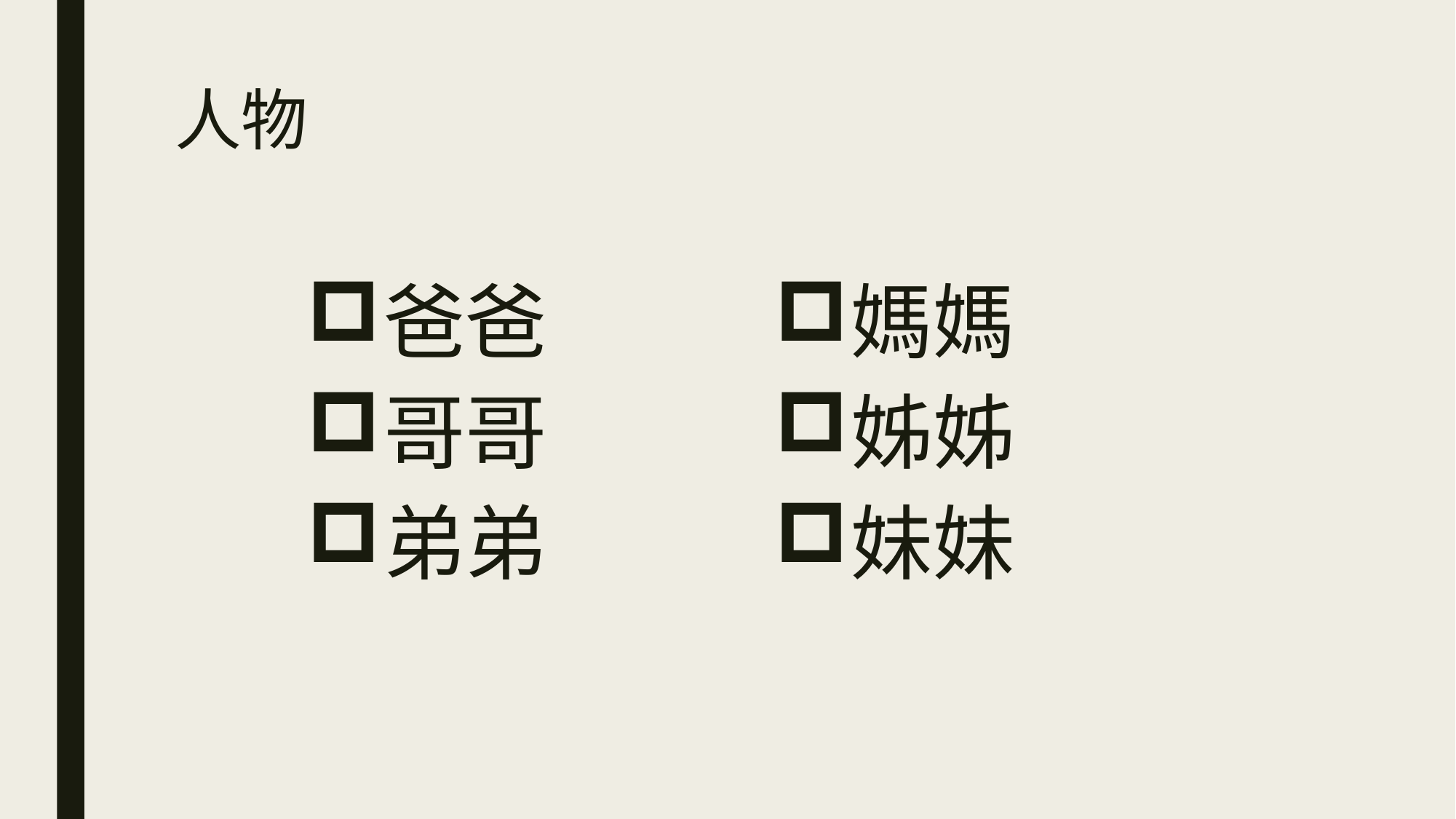

# 人物
爸爸
哥哥
弟弟
媽媽
姊姊
妹妹